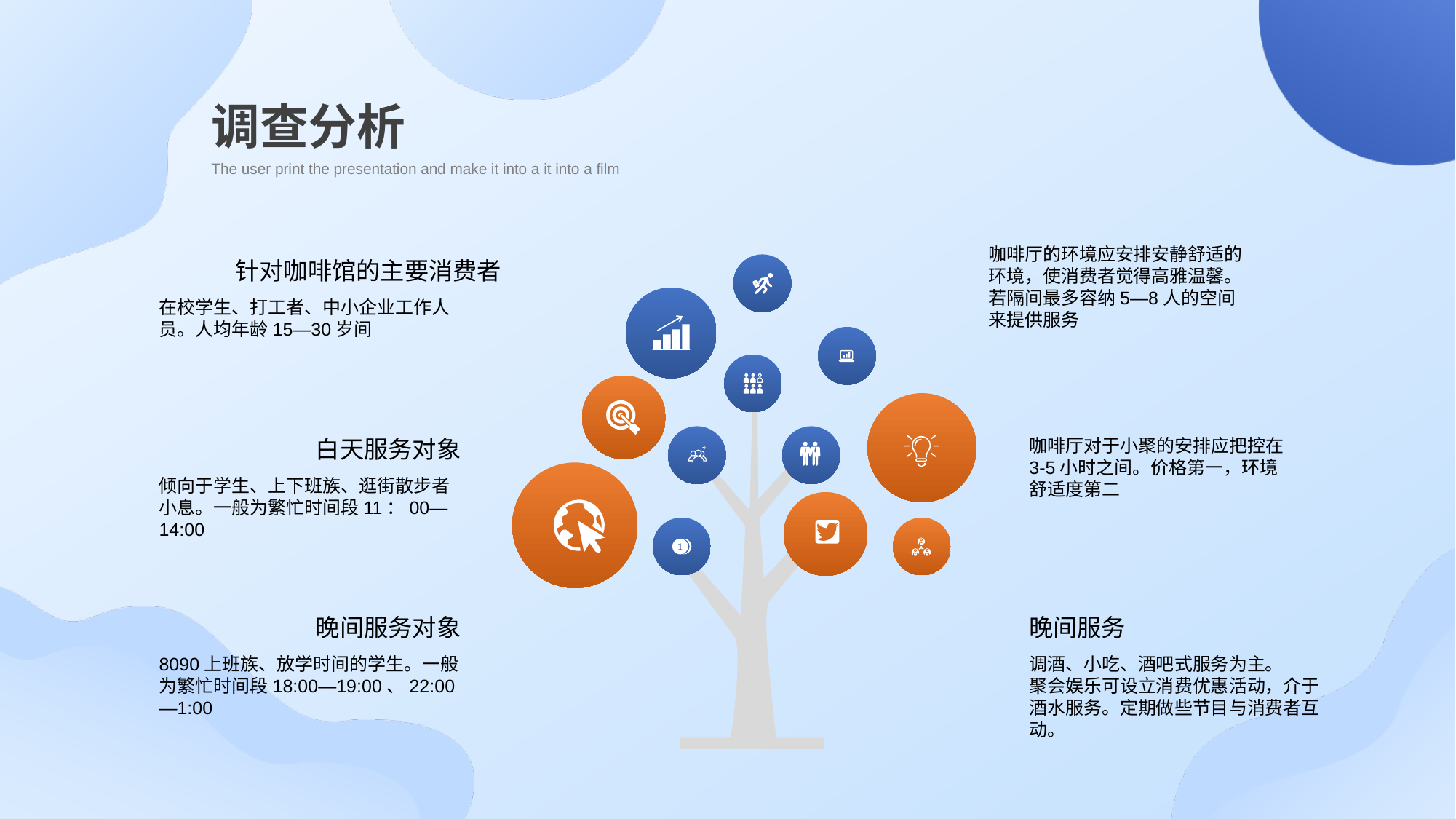

调查分析
The user print the presentation and make it into a it into a film
咖啡厅的环境应安排安静舒适的环境，使消费者觉得高雅温馨。
若隔间最多容纳5—8人的空间来提供服务
针对咖啡馆的主要消费者
在校学生、打工者、中小企业工作人员。人均年龄15—30岁间

咖啡厅对于小聚的安排应把控在3-5小时之间。价格第一，环境舒适度第二
白天服务对象
倾向于学生、上下班族、逛街散步者小息。一般为繁忙时间段11：00—14:00
晚间服务
调酒、小吃、酒吧式服务为主。
聚会娱乐可设立消费优惠活动，介于酒水服务。定期做些节目与消费者互动。
晚间服务对象
8090上班族、放学时间的学生。一般为繁忙时间段18:00—19:00、22:00—1:00